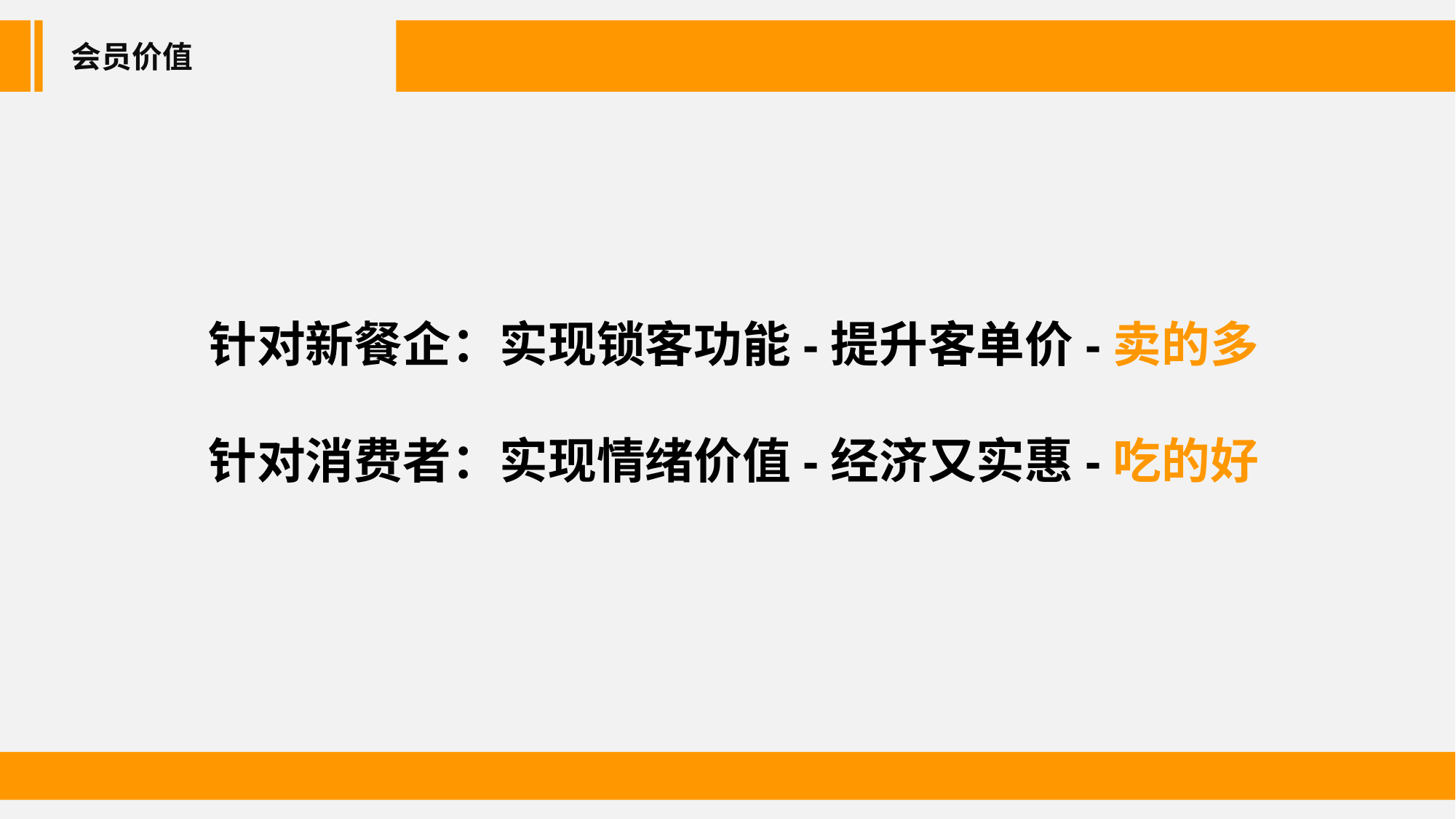

会员价值
针对新餐企：实现锁客功能-提升客单价-卖的多
针对消费者：实现情绪价值-经济又实惠-吃的好